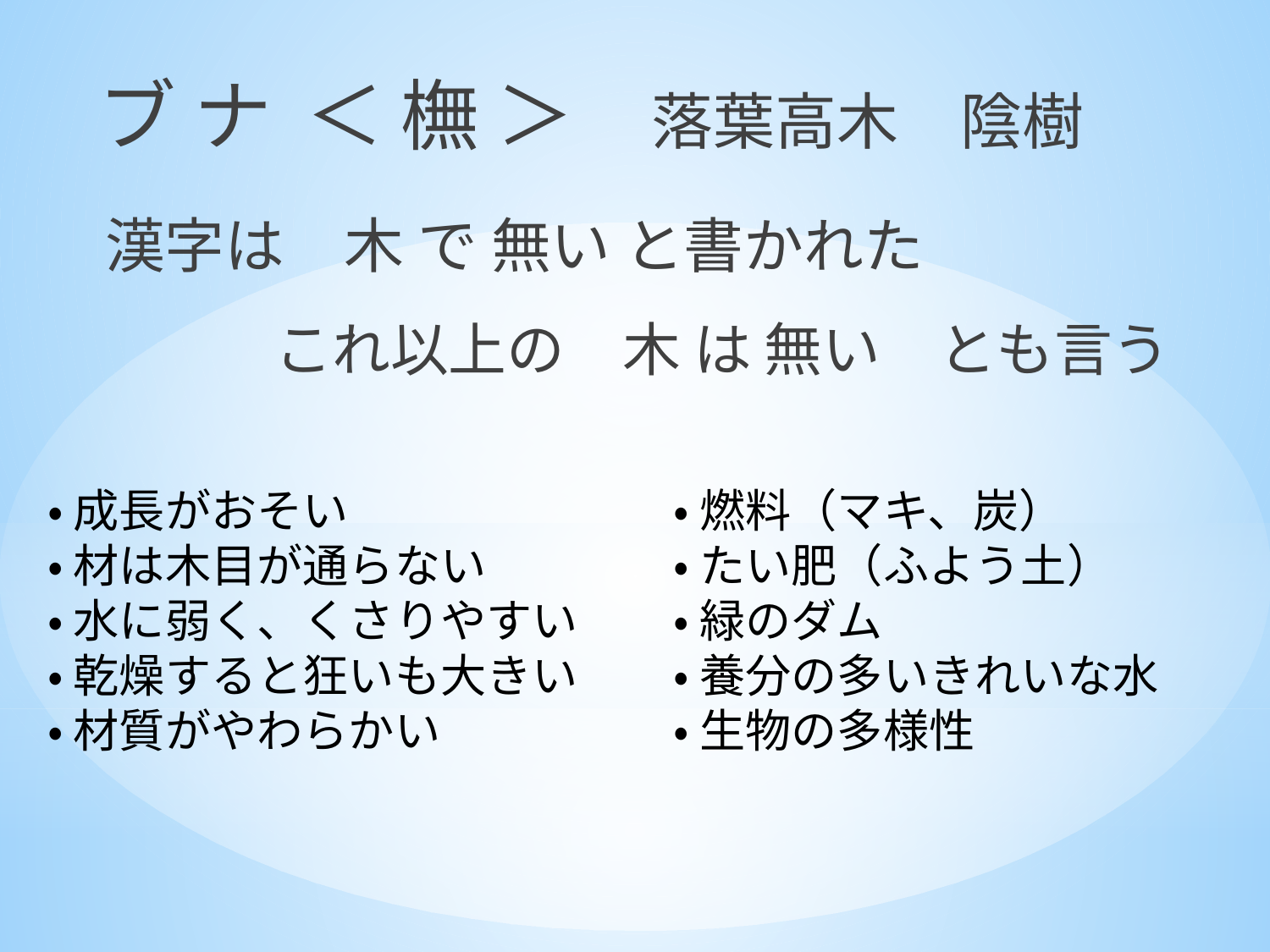

ブ ナ  ＜ 橅 ＞　落葉高木　陰樹
漢字は　木 で 無い と書かれた
 　　  これ以上の　木 は 無い　とも言う
・ 燃料（マキ、炭）
・ たい肥（ふよう土）
・ 緑のダム
・ 養分の多いきれいな水
・ 生物の多様性
・ 成長がおそい
・ 材は木目が通らない
・ 水に弱く、くさりやすい
・ 乾燥すると狂いも大きい
・ 材質がやわらかい